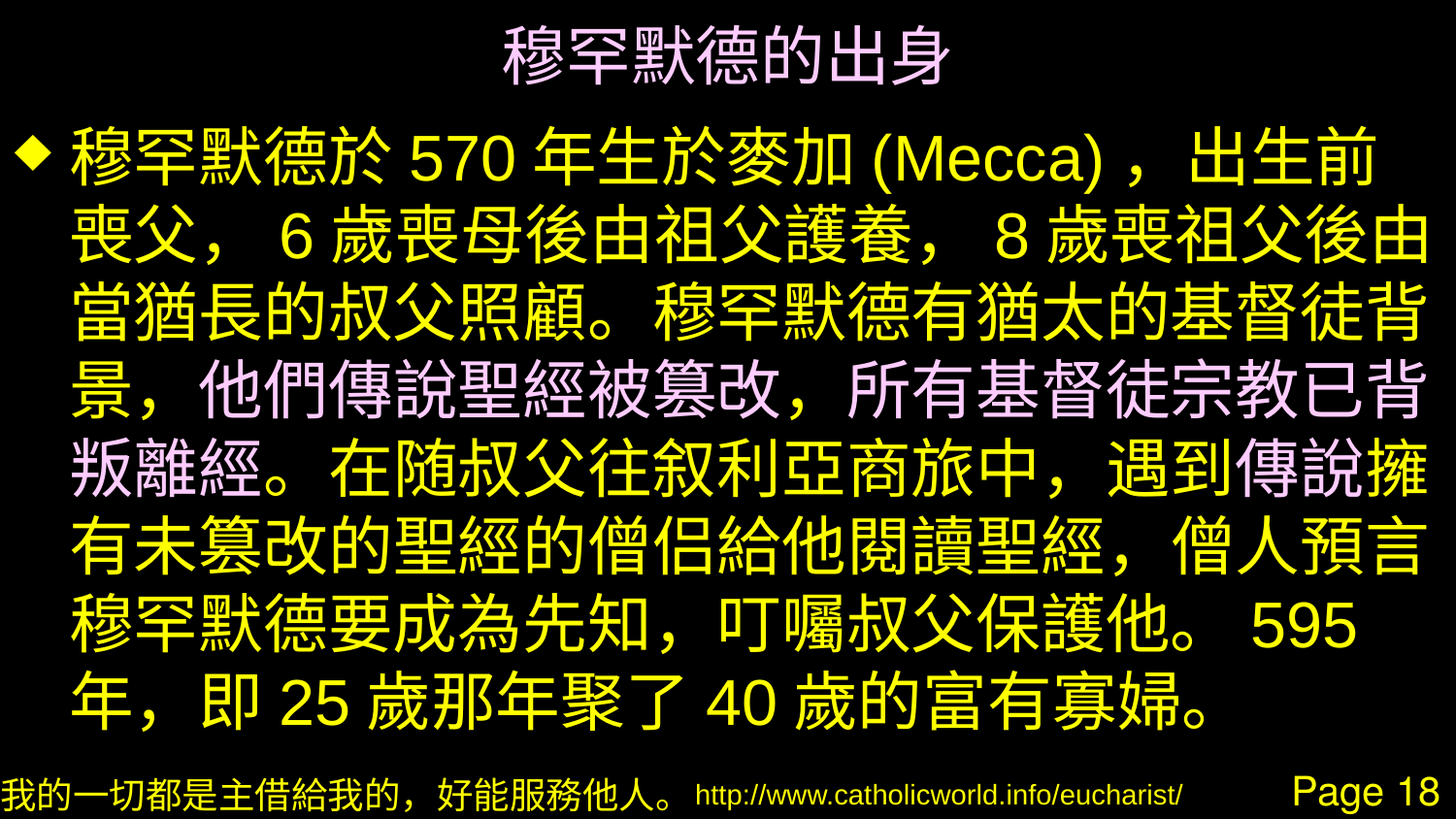

# 穆罕默德的出身
穆罕默德於570年生於麥加(Mecca)，出生前喪父，6歲喪母後由祖父護養，8歲喪祖父後由當猶長的叔父照顧。穆罕默德有猶太的基督徒背景，他們傳說聖經被篡改，所有基督徒宗教已背叛離經。在随叔父往叙利亞商旅中，遇到傳說擁有未篡改的聖經的僧侣給他閱讀聖經，僧人預言穆罕默德要成為先知，叮囑叔父保護他。595年，即25歲那年聚了40歲的富有寡婦。